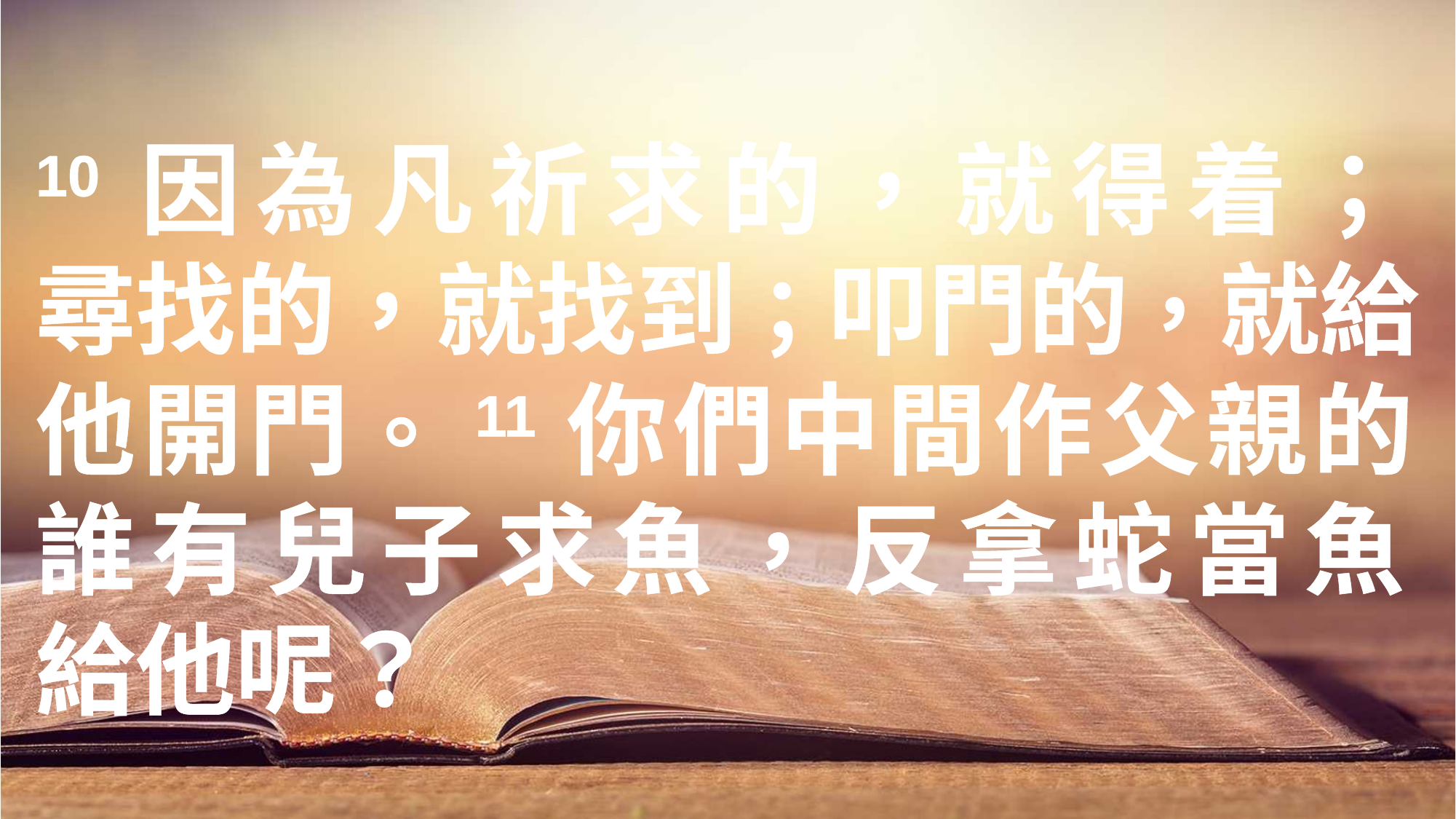

10因為凡祈求的，就得着；
尋找的，就找到；叩門的，就給他開門。11你們中間作父親的，誰有兒子求魚，反拿蛇當魚
給他呢？